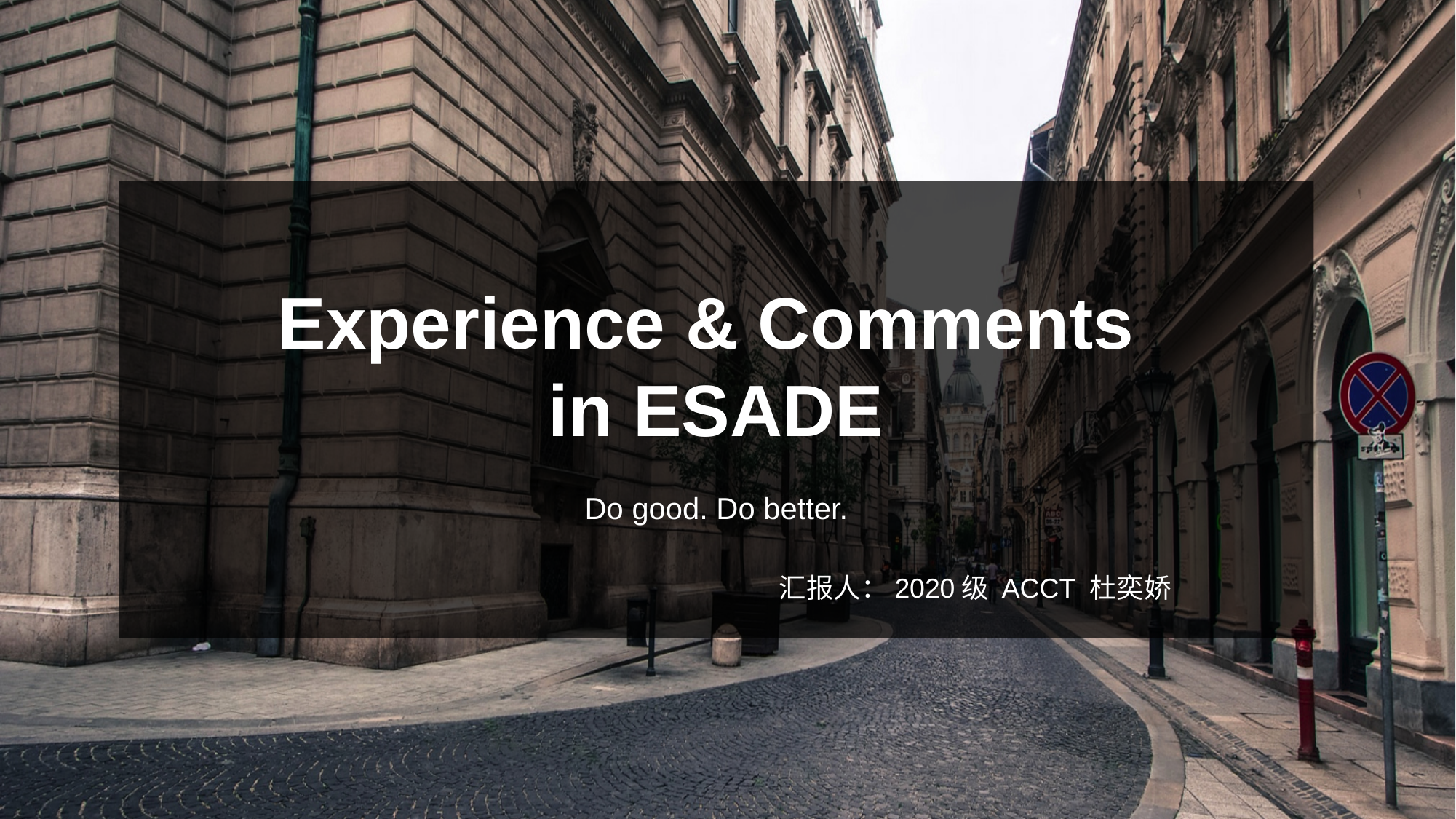

Experience & Comments
in ESADE
Do good. Do better.

汇报人：2020级 ACCT 杜奕娇